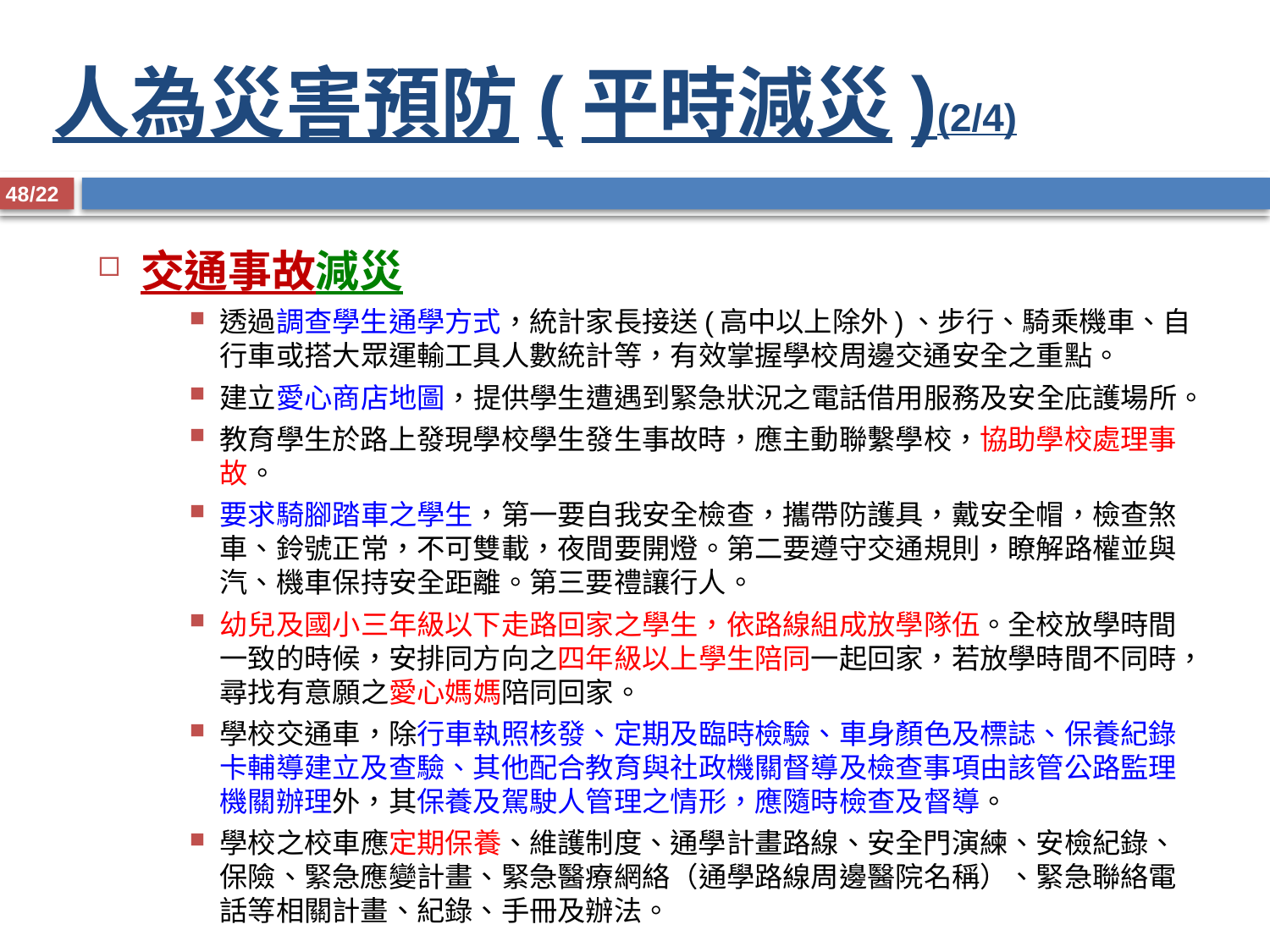

# 人為災害預防(平時減災)(2/4)
48/22
交通事故減災
透過調查學生通學方式，統計家長接送(高中以上除外)、步行、騎乘機車、自行車或搭大眾運輸工具人數統計等，有效掌握學校周邊交通安全之重點。
建立愛心商店地圖，提供學生遭遇到緊急狀況之電話借用服務及安全庇護場所。
教育學生於路上發現學校學生發生事故時，應主動聯繫學校，協助學校處理事故。
要求騎腳踏車之學生，第一要自我安全檢查，攜帶防護具，戴安全帽，檢查煞車、鈴號正常，不可雙載，夜間要開燈。第二要遵守交通規則，瞭解路權並與汽、機車保持安全距離。第三要禮讓行人。
幼兒及國小三年級以下走路回家之學生，依路線組成放學隊伍。全校放學時間一致的時候，安排同方向之四年級以上學生陪同一起回家，若放學時間不同時，尋找有意願之愛心媽媽陪同回家。
學校交通車，除行車執照核發、定期及臨時檢驗、車身顏色及標誌、保養紀錄卡輔導建立及查驗、其他配合教育與社政機關督導及檢查事項由該管公路監理機關辦理外，其保養及駕駛人管理之情形，應隨時檢查及督導。
學校之校車應定期保養、維護制度、通學計畫路線、安全門演練、安檢紀錄、保險、緊急應變計畫、緊急醫療網絡（通學路線周邊醫院名稱）、緊急聯絡電話等相關計畫、紀錄、手冊及辦法。